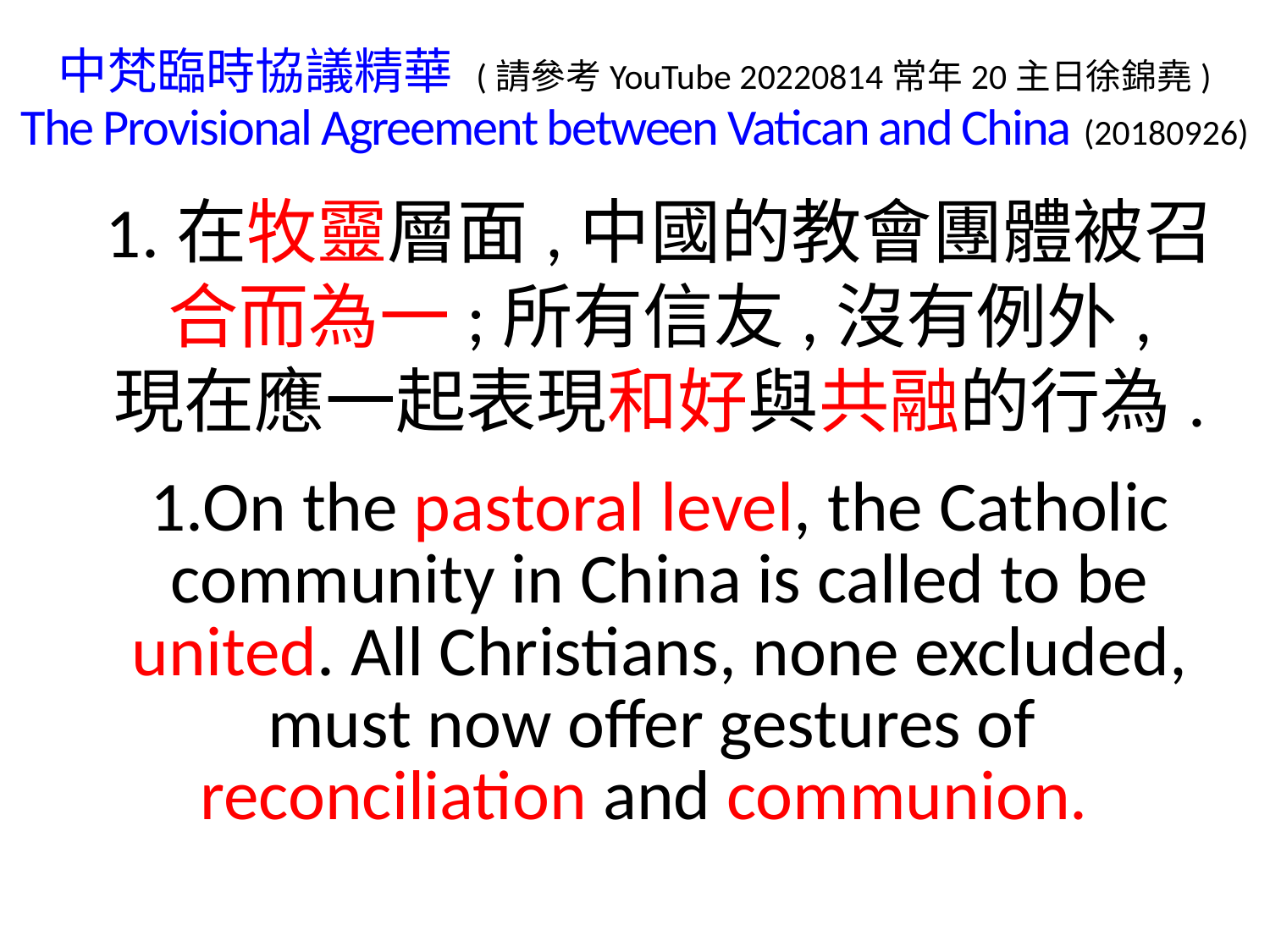

中梵臨時協議精華 (請參考YouTube 20220814常年20主日徐錦堯)
The Provisional Agreement between Vatican and China (20180926)
1.在牧靈層面,中國的教會團體被召
合而為一;所有信友,沒有例外,
現在應一起表現和好與共融的行為.
1.On the pastoral level, the Catholic community in China is called to be united. All Christians, none excluded, must now offer gestures of
reconciliation and communion.